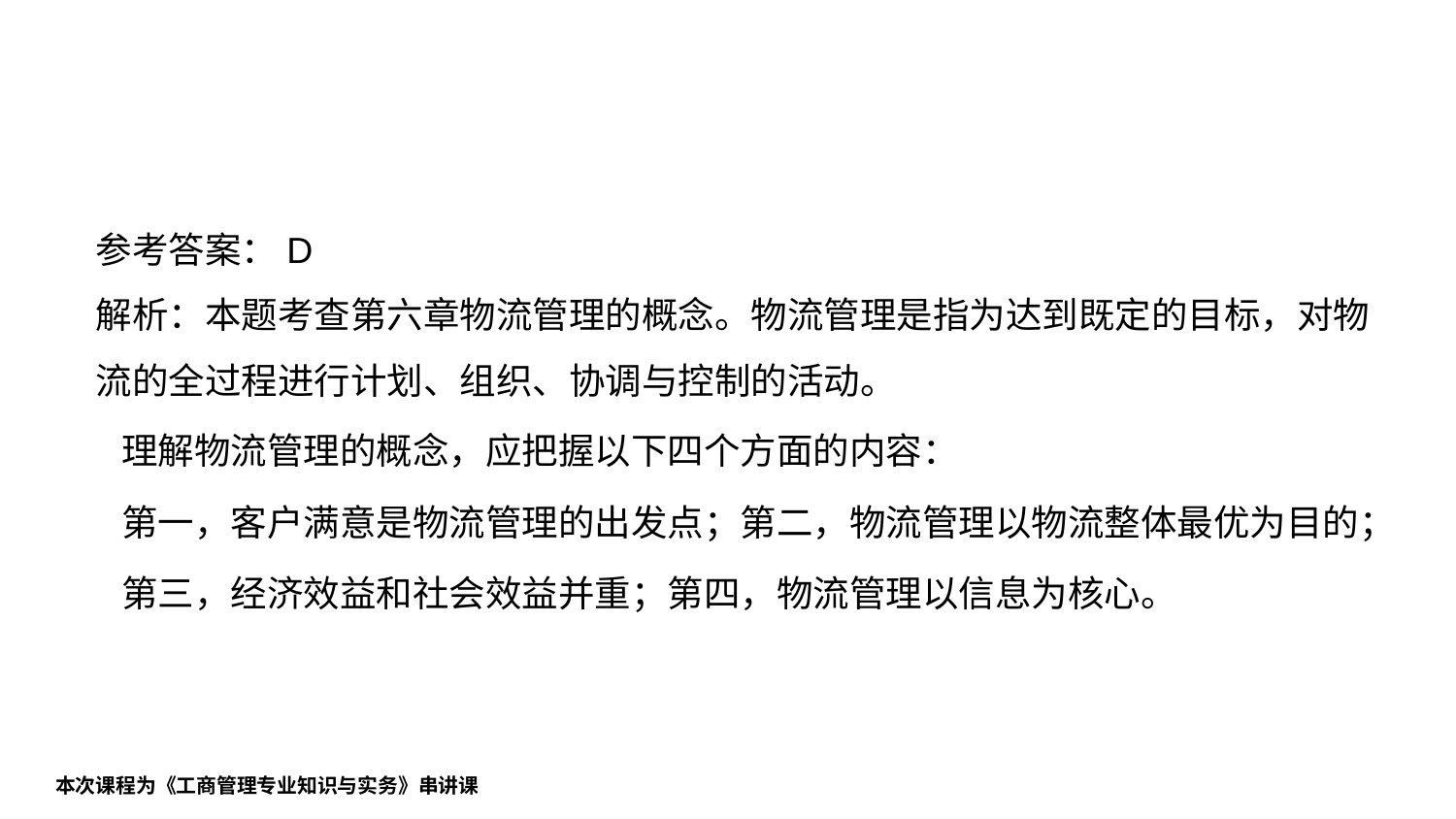

#

参考答案：D
解析：本题考查第六章物流管理的概念。物流管理是指为达到既定的目标，对物流的全过程进行计划、组织、协调与控制的活动。
  理解物流管理的概念，应把握以下四个方面的内容：
  第一，客户满意是物流管理的出发点；第二，物流管理以物流整体最优为目的；
  第三，经济效益和社会效益并重；第四，物流管理以信息为核心。